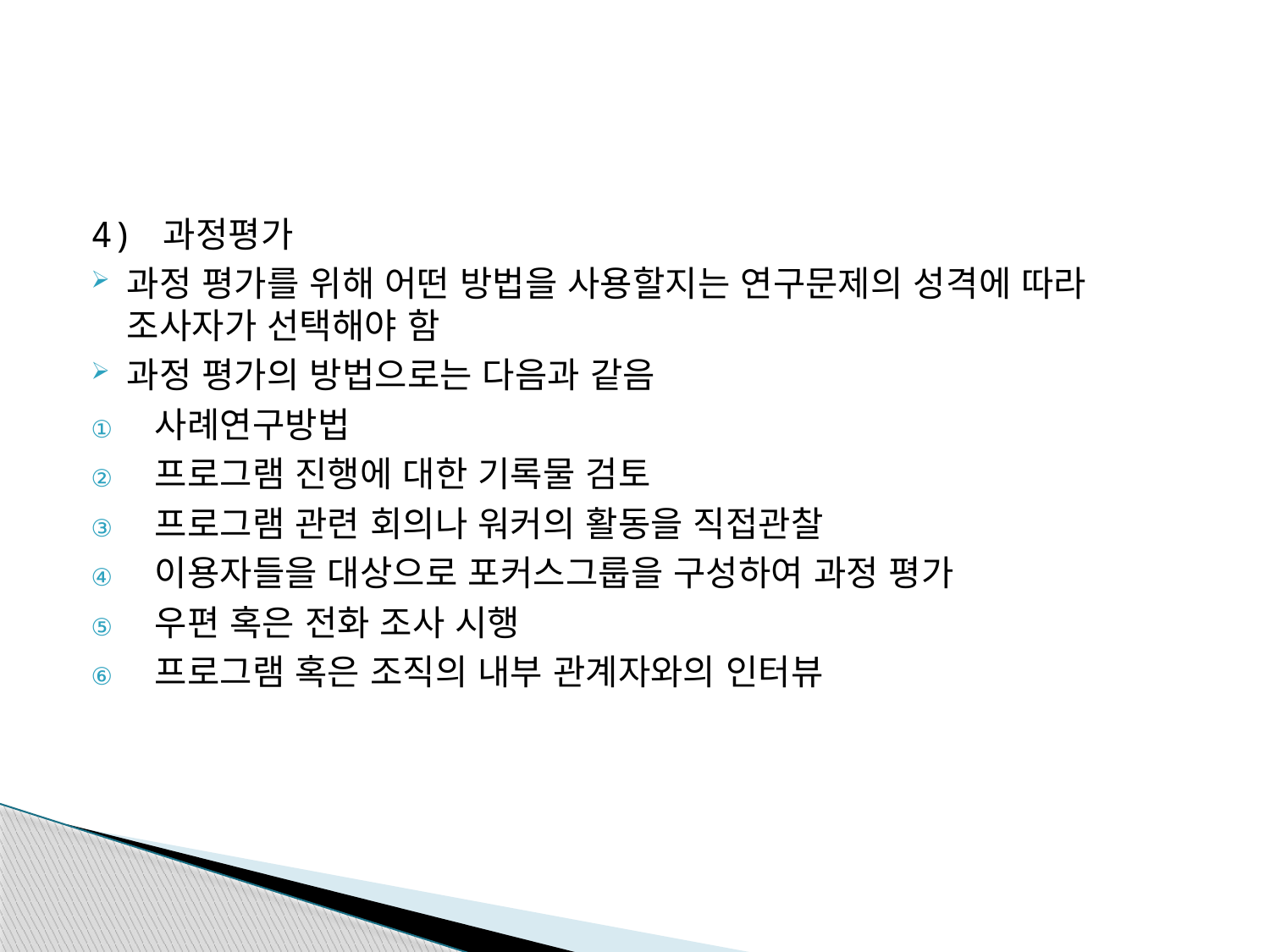

4) 과정평가
과정 평가를 위해 어떤 방법을 사용할지는 연구문제의 성격에 따라 조사자가 선택해야 함
과정 평가의 방법으로는 다음과 같음
사례연구방법
프로그램 진행에 대한 기록물 검토
프로그램 관련 회의나 워커의 활동을 직접관찰
이용자들을 대상으로 포커스그룹을 구성하여 과정 평가
우편 혹은 전화 조사 시행
프로그램 혹은 조직의 내부 관계자와의 인터뷰